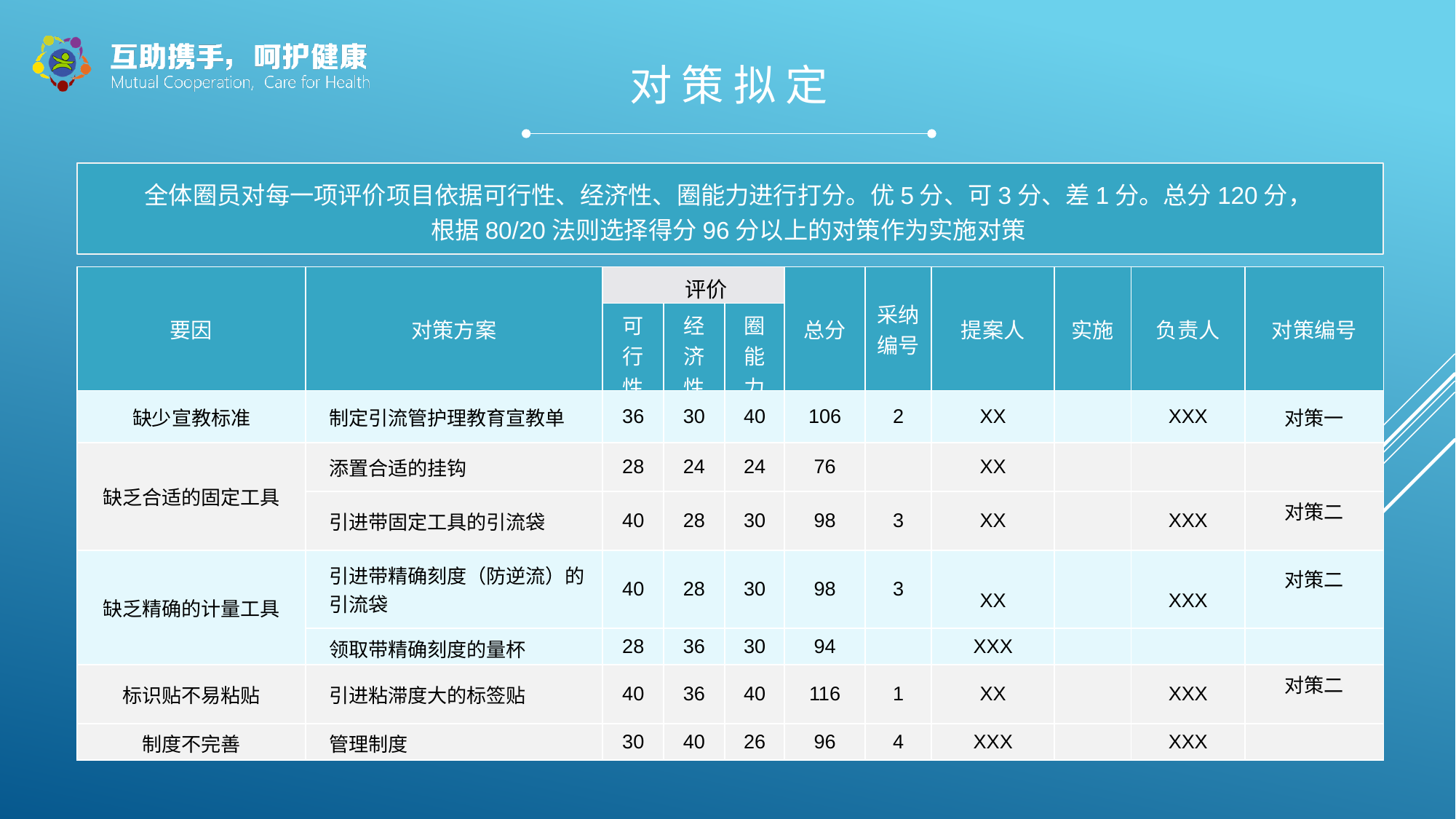

对 策 拟 定

全体圈员对每一项评价项目依据可行性、经济性、圈能力进行打分。优5分、可3分、差1分。总分120分，
根据80/20法则选择得分96分以上的对策作为实施对策
| 要因 | 对策方案 | 评价 |  |  | 总分 | 采纳编号 | 提案人 | 实施 | 负责人 | 对策编号 |
| --- | --- | --- | --- | --- | --- | --- | --- | --- | --- | --- |
|  |  | 可行性 | 经济性 | 圈能力 |  |  |  |  |  |  |
| 缺少宣教标准 | 制定引流管护理教育宣教单 | 36 | 30 | 40 | 106 | 2 | XX |  | XXX | 对策一 |
| 缺乏合适的固定工具 | 添置合适的挂钩 | 28 | 24 | 24 | 76 |  | XX |  |  |  |
|  | 引进带固定工具的引流袋 | 40 | 28 | 30 | 98 | 3 | XX |  | XXX | 对策二 |
| 缺乏精确的计量工具 | 引进带精确刻度（防逆流）的引流袋 | 40 | 28 | 30 | 98 | 3 | XX |  | XXX | 对策二 |
|  | 领取带精确刻度的量杯 | 28 | 36 | 30 | 94 |  | XXX |  |  |  |
| 标识贴不易粘贴 | 引进粘滞度大的标签贴 | 40 | 36 | 40 | 116 | 1 | XX |  | XXX | 对策二 |
| 制度不完善 | 管理制度 | 30 | 40 | 26 | 96 | 4 | XXX |  | XXX |  |
.